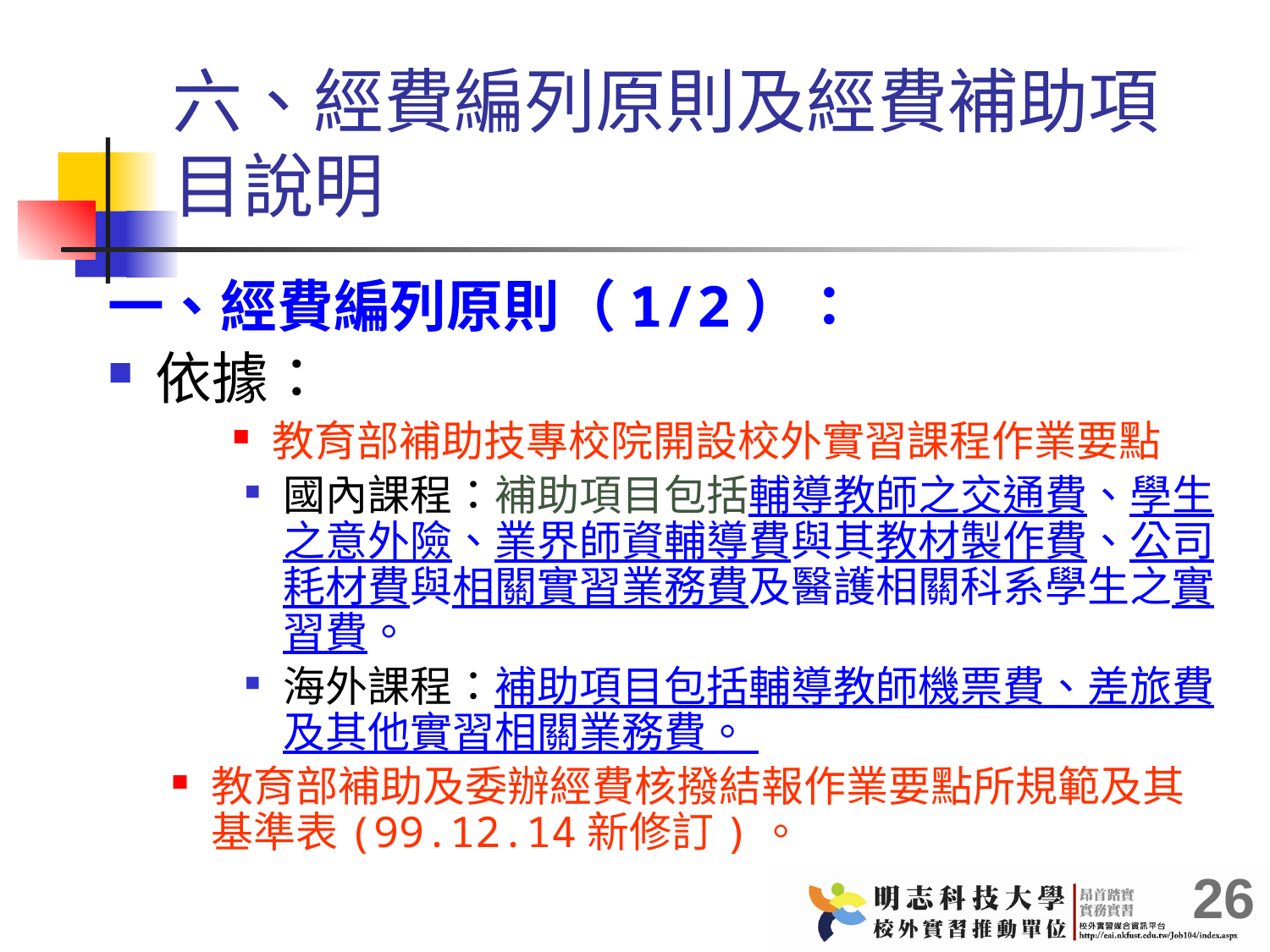

# 六、經費編列原則及經費補助項目說明
一、經費編列原則（1/2）：
依據：
教育部補助技專校院開設校外實習課程作業要點
國內課程：補助項目包括輔導教師之交通費、學生 之意外險、業界師資輔導費與其教材製作費、公司耗材費與相關實習業務費及醫護相關科系學生之實習費。
海外課程：補助項目包括輔導教師機票費、差旅費及其他實習相關業務費。
教育部補助及委辦經費核撥結報作業要點所規範及其基準表(99.12.14新修訂)。
26